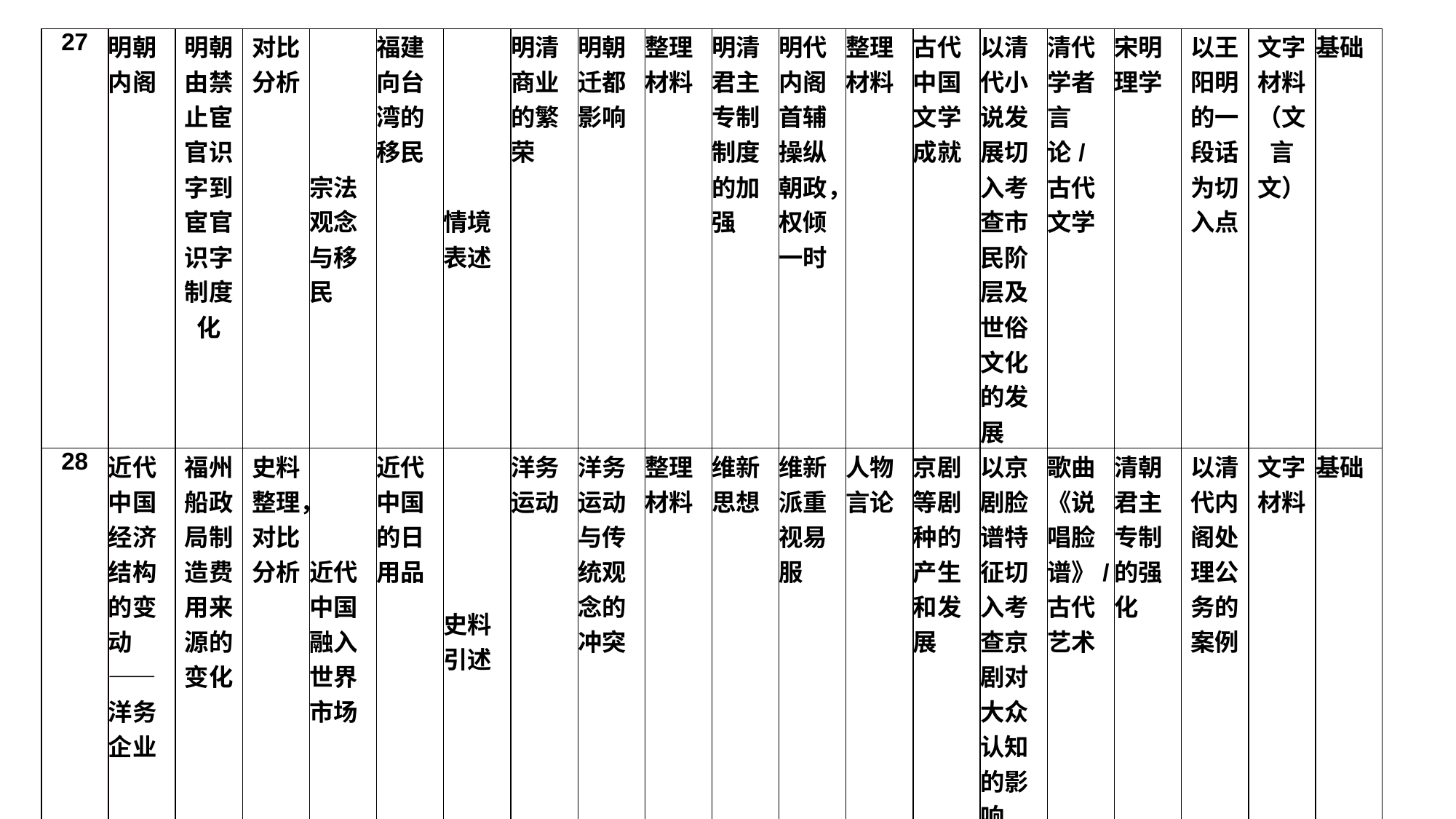

| 27 | 明朝内阁 | 明朝由禁止宦官识字到宦官识字制度化 | 对比分析 | 宗法观念与移民 | 福建向台湾的移民 | 情境表述 | 明清商业的繁荣 | 明朝迁都影响 | 整理材料 | 明清君主专制制度的加强 | 明代内阁首辅操纵朝政，权倾一时 | 整理材料 | 古代中国文学成就 | 以清代小说发展切入考查市民阶层及世俗文化的发展 | 清代学者言论/古代文学 | 宋明理学 | 以王阳明的一段话为切入点 | 文字材料（文言文） | 基础 |
| --- | --- | --- | --- | --- | --- | --- | --- | --- | --- | --- | --- | --- | --- | --- | --- | --- | --- | --- | --- |
| 28 | 近代中国经济结构的变动——洋务企业 | 福州船政局制造费用来源的变化 | 史料整理，对比分析 | 近代中国融入世界市场 | 近代中国的日用品 | 史料引述 | 洋务运动 | 洋务运动与传统观念的冲突 | 整理材料 | 维新思想 | 维新派重视易服 | 人物言论 | 京剧等剧种的产生和发展 | 以京剧脸谱特征切入考查京剧对大众认知的影响 | 歌曲《说唱脸谱》/古代艺术 | 清朝君主专制的强化 | 以清代内阁处理公务的案例 | 文字材料 | 基础 |